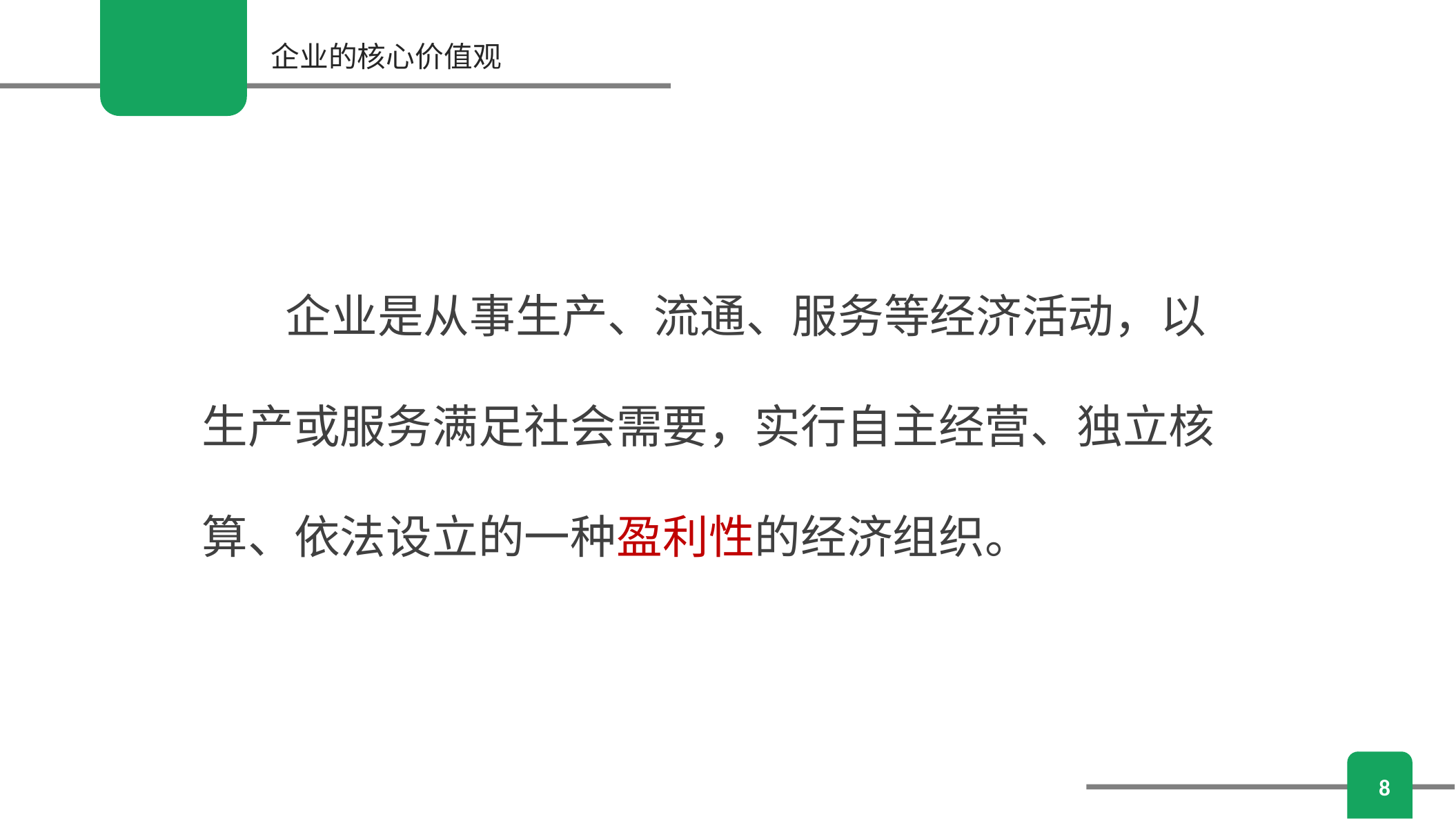

企业的核心价值观
       企业是从事生产、流通、服务等经济活动，以生产或服务满足社会需要，实行自主经营、独立核算、依法设立的一种盈利性的经济组织。
8